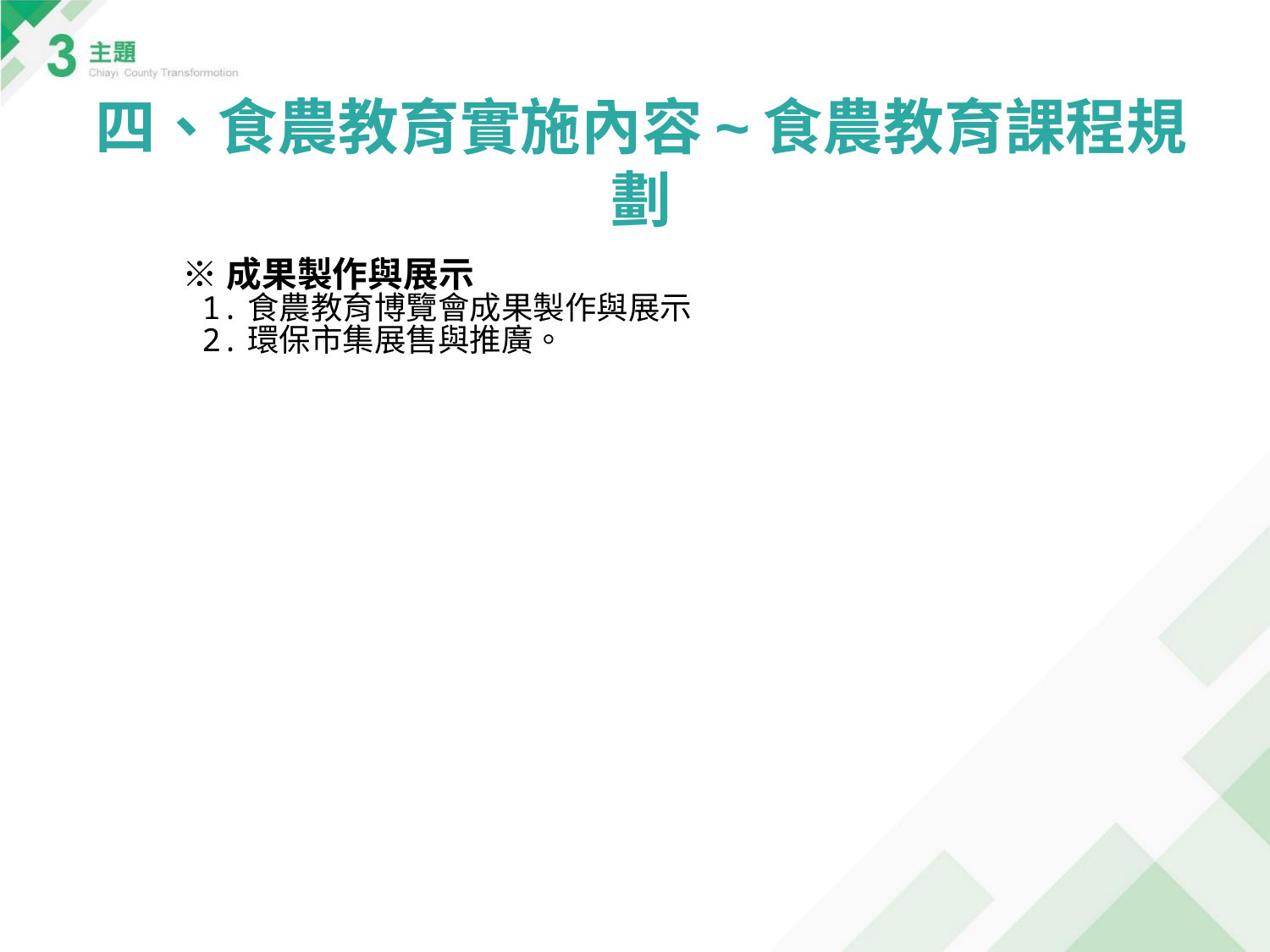

# 四、食農教育實施內容~食農教育課程規劃
※成果製作與展示
 1.食農教育博覽會成果製作與展示
 2.環保市集展售與推廣。